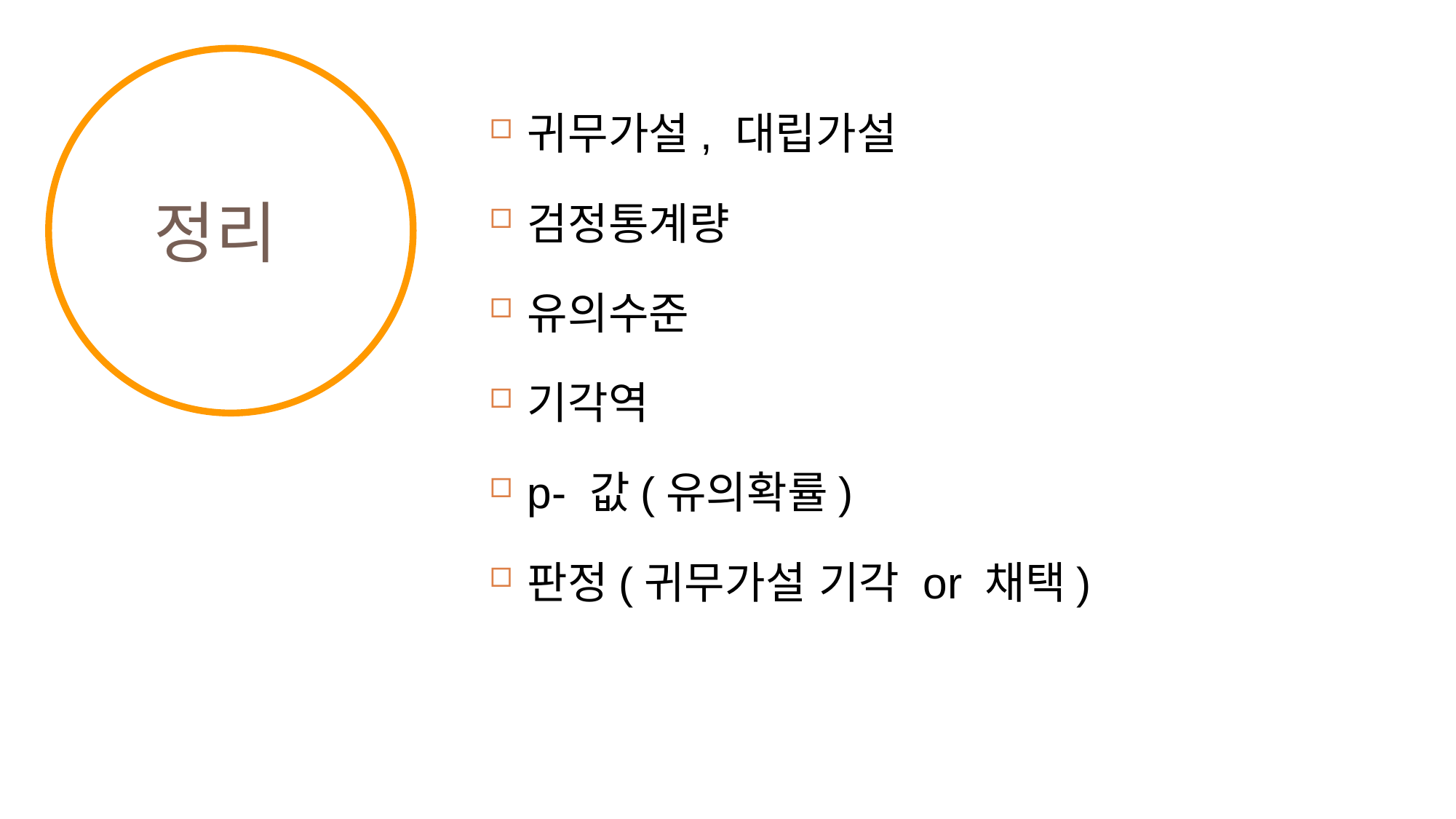

귀무가설, 대립가설
검정통계량
유의수준
기각역
p- 값(유의확률)
판정(귀무가설 기각 or 채택)
# 정리